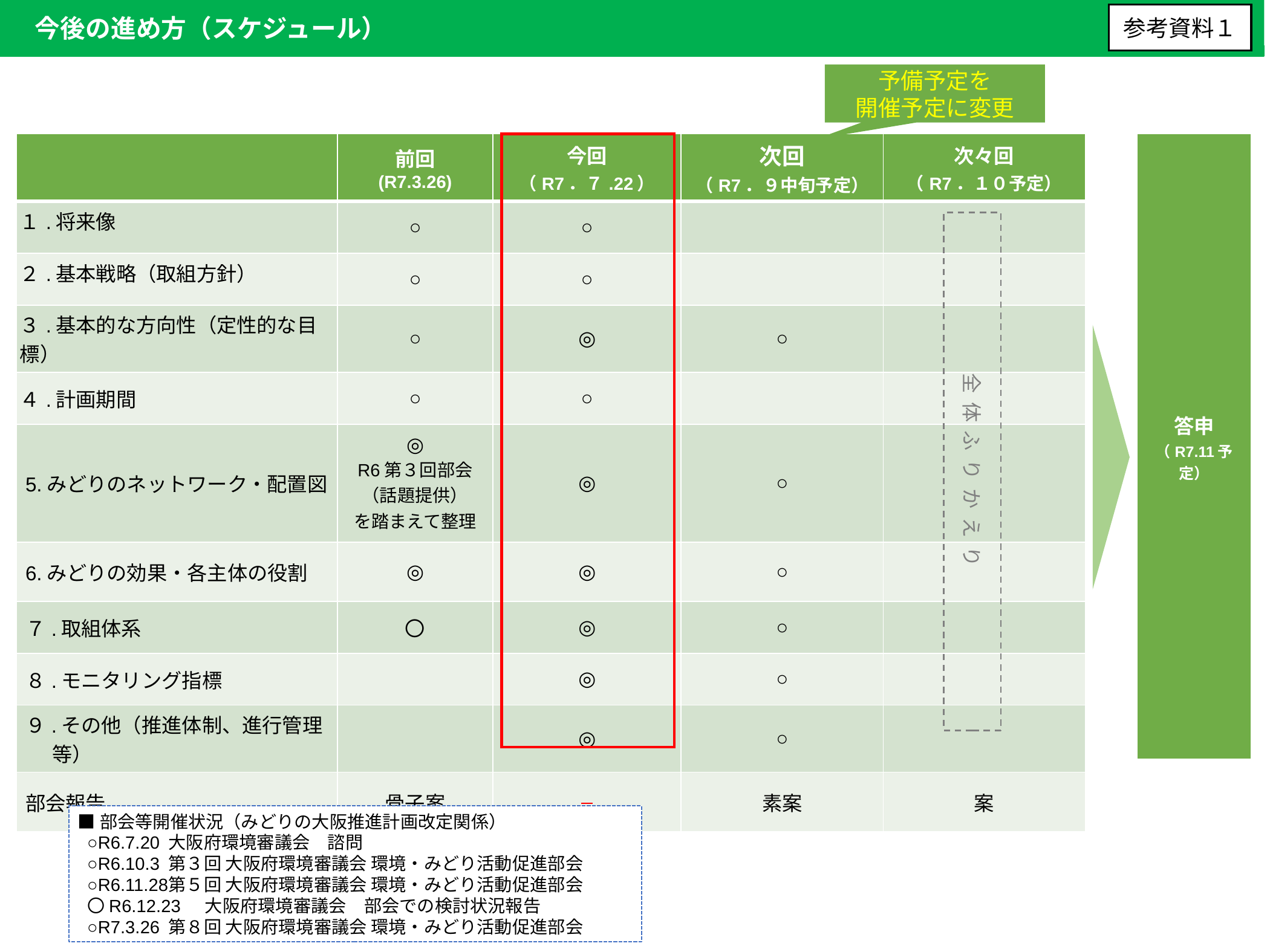

今後の進め方（スケジュール）
参考資料１
予備予定を
開催予定に変更
|  | 前回 (R7.3.26) | 今回 （R7．７.22） | 次回 （R7．９中旬予定） | 次々回 （R7．１０予定） |
| --- | --- | --- | --- | --- |
| １.将来像 | ○ | ○ |  |  |
| ２.基本戦略（取組方針） | ○ | ○ |  |  |
| ３.基本的な方向性（定性的な目標） | ○ | ◎ | ○ |  |
| ４.計画期間 | ○ | ○ |  |  |
| 5.みどりのネットワーク・配置図 | ◎ R6第３回部会（話題提供） を踏まえて整理 | ◎ | ○ |  |
| 6.みどりの効果・各主体の役割 | ◎ | ◎ | ○ |  |
| ７.取組体系 | 〇 | ◎ | ○ |  |
| ８.モニタリング指標 |  | ◎ | ○ |  |
| ９.その他（推進体制、進行管理等） |  | ◎ | ○ |  |
| 部会報告 | 骨子案 |  | 素案 | 案 |
| 答申 （R7.11予定） |
| --- |

全体ふりかえり

■部会等開催状況（みどりの大阪推進計画改定関係）
○R6.7.20	大阪府環境審議会　諮問
○R6.10.3	第３回 大阪府環境審議会 環境・みどり活動促進部会
○R6.11.28	第５回 大阪府環境審議会 環境・みどり活動促進部会
〇R6.12.23    大阪府環境審議会　部会での検討状況報告
○R7.3.26	第８回 大阪府環境審議会 環境・みどり活動促進部会